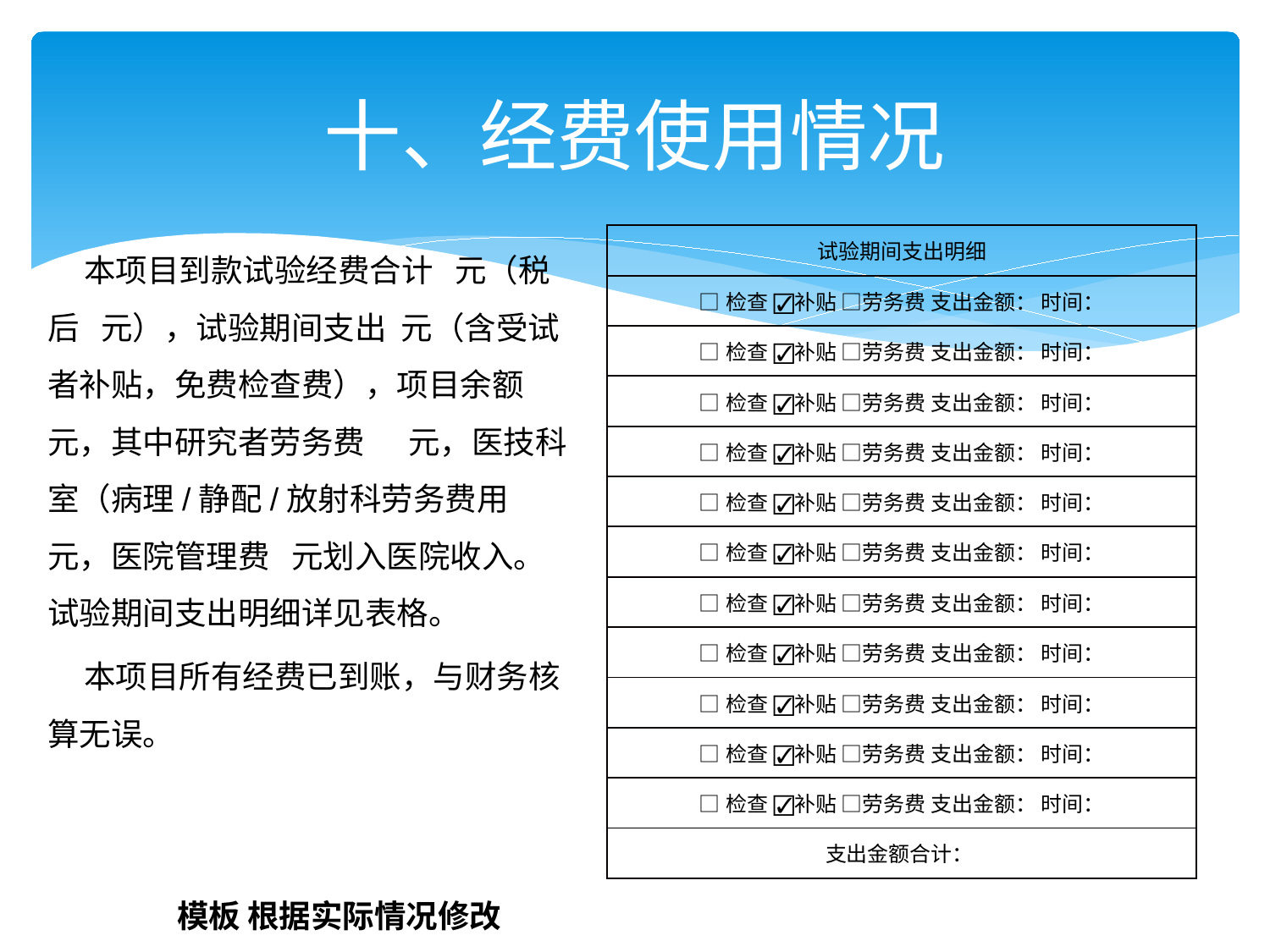

# 十、经费使用情况
    本项目到款试验经费合计   元（税后   元），试验期间支出  元（含受试者补贴，免费检查费），项目余额   元，其中研究者劳务费      元，医技科室（病理/静配/放射科劳务费用     元，医院管理费   元划入医院收入。试验期间支出明细详见表格。
    本项目所有经费已到账，与财务核算无误。
| 试验期间支出明细 |
| --- |
| □检查 ☑补贴 □劳务费 支出金额： 时间： |
| □检查 ☑补贴 □劳务费 支出金额： 时间： |
| □检查 ☑补贴 □劳务费 支出金额： 时间： |
| □检查 ☑补贴 □劳务费 支出金额： 时间： |
| □检查 ☑补贴 □劳务费 支出金额： 时间： |
| □检查 ☑补贴 □劳务费 支出金额： 时间： |
| □检查 ☑补贴 □劳务费 支出金额： 时间： |
| □检查 ☑补贴 □劳务费 支出金额： 时间： |
| □检查 ☑补贴 □劳务费 支出金额： 时间： |
| □检查 ☑补贴 □劳务费 支出金额： 时间： |
| □检查 ☑补贴 □劳务费 支出金额： 时间： |
| 支出金额合计： |
模板 根据实际情况修改